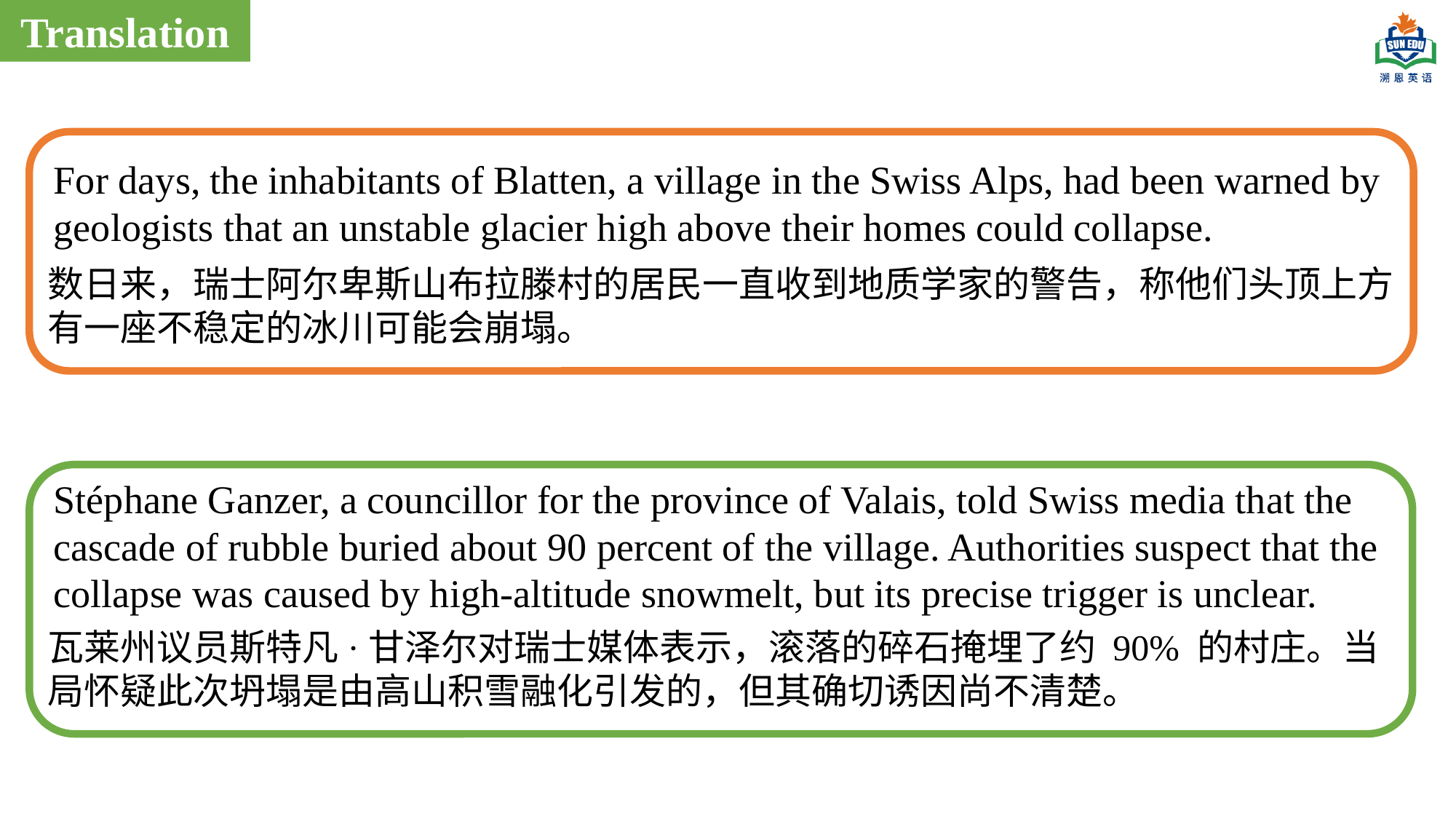

Translation

For days, the inhabitants of Blatten, a village in the Swiss Alps, had been warned by geologists that an unstable glacier high above their homes could collapse.
数日来，瑞士阿尔卑斯山布拉滕村的居民一直收到地质学家的警告，称他们头顶上方有一座不稳定的冰川可能会崩塌。

Stéphane Ganzer, a councillor for the province of Valais, told Swiss media that the cascade of rubble buried about 90 percent of the village. Authorities suspect that the collapse was caused by high-altitude snowmelt, but its precise trigger is unclear.
瓦莱州议员斯特凡·甘泽尔对瑞士媒体表示，滚落的碎石掩埋了约 90% 的村庄。当局怀疑此次坍塌是由高山积雪融化引发的，但其确切诱因尚不清楚。